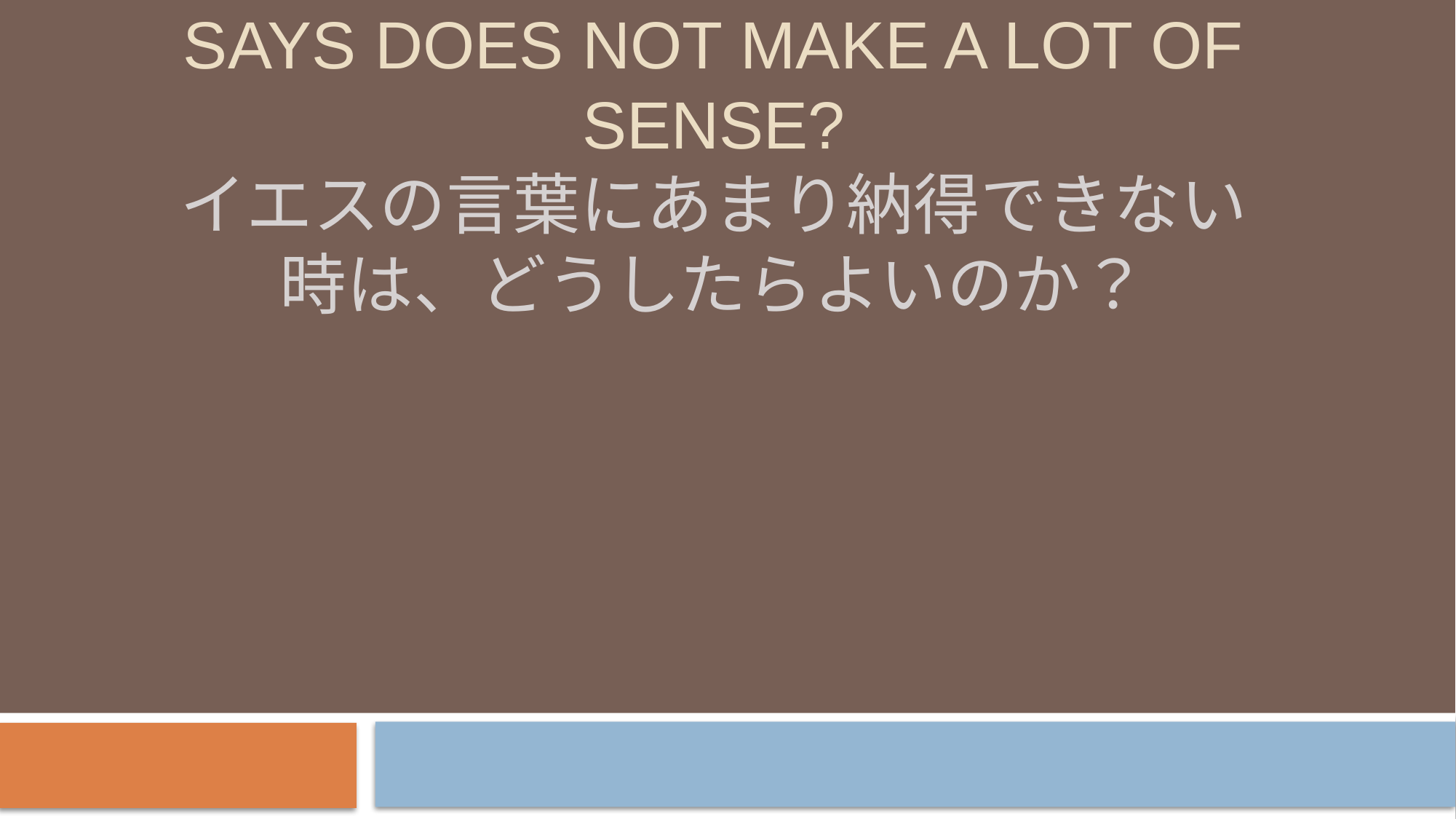

# What about when what he says does not make a lot of sense? イエスの言葉にあまり納得できない時は、どうしたらよいのか？